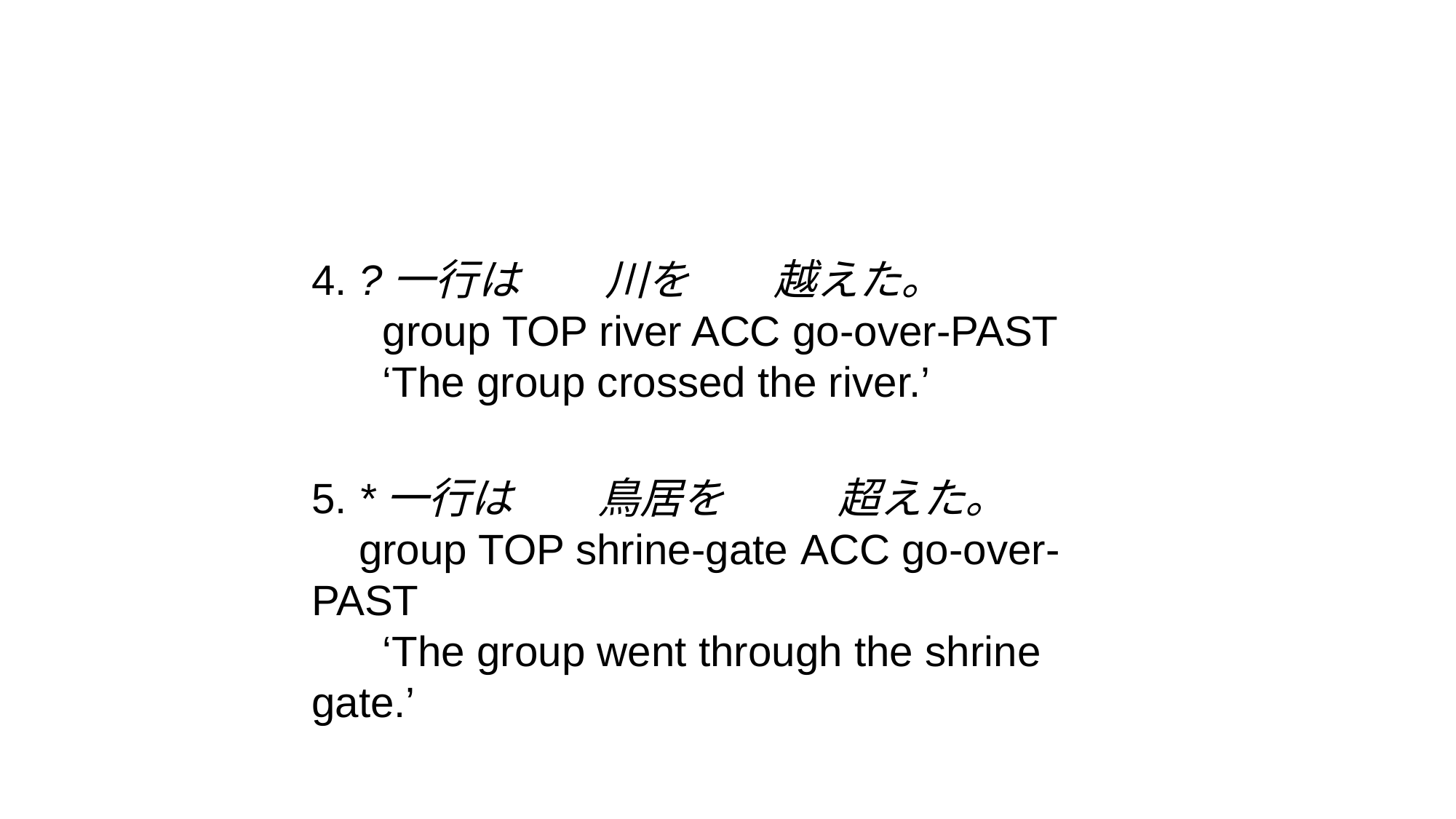

4. ?一行は　　川を　　越えた。
      group TOP river ACC go-over-PAST
      ‘The group crossed the river.’
5. *一行は　　鳥居を            超えた。
    group TOP shrine-gate ACC go-over-PAST
      ‘The group went through the shrine gate.’